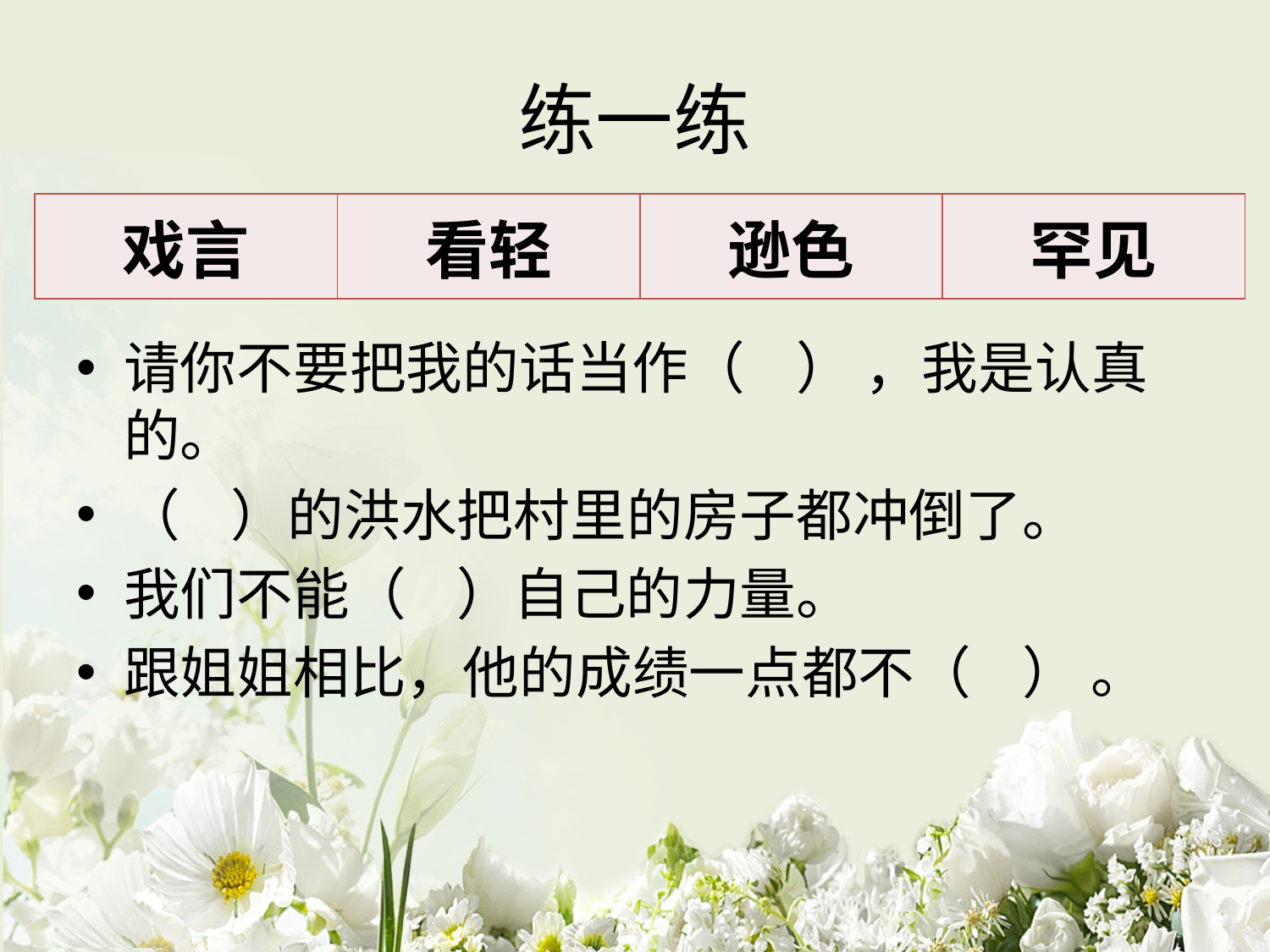

# 练一练
| 戏言 | 看轻 | 逊色 | 罕见 |
| --- | --- | --- | --- |
请你不要把我的话当作（    ） ，我是认真的。
（    ）的洪水把村里的房子都冲倒了。
我们不能（    ）自己的力量。
跟姐姐相比，他的成绩一点都不（    ） 。